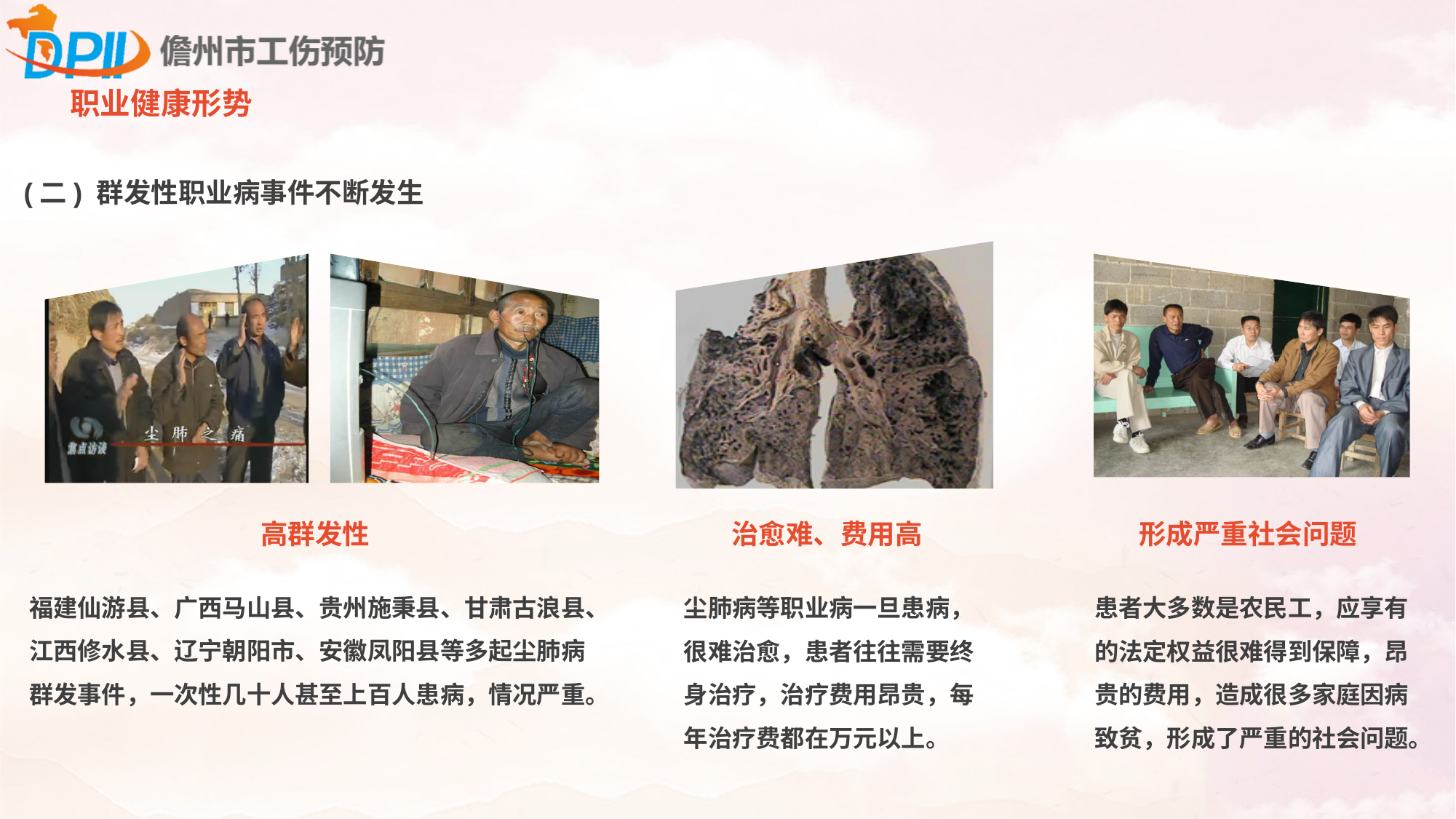

职业健康形势
(二) 群发性职业病事件不断发生

治愈难、费用高
尘肺病等职业病一旦患病，很难治愈，患者往往需要终身治疗，治疗费用昂贵，每年治疗费都在万元以上。

高群发性
福建仙游县、广西马山县、贵州施秉县、甘肃古浪县、江西修水县、辽宁朝阳市、安徽凤阳县等多起尘肺病群发事件，一次性几十人甚至上百人患病，情况严重。

形成严重社会问题
患者大多数是农民工，应享有的法定权益很难得到保障，昂贵的费用，造成很多家庭因病致贫，形成了严重的社会问题。